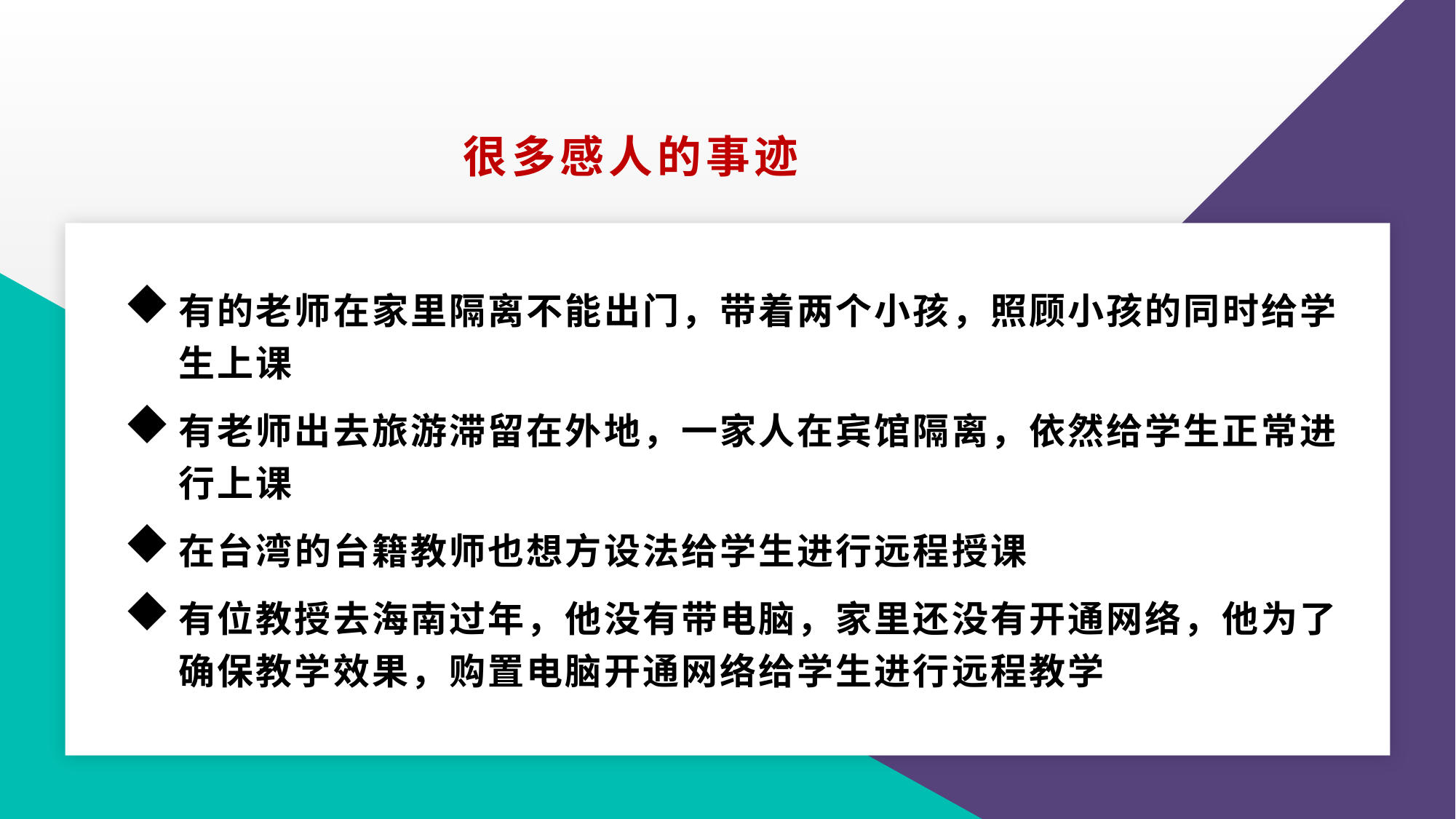

很多感人的事迹

有的老师在家里隔离不能出门，带着两个小孩，照顾小孩的同时给学生上课
有老师出去旅游滞留在外地，一家人在宾馆隔离，依然给学生正常进行上课
在台湾的台籍教师也想方设法给学生进行远程授课
有位教授去海南过年，他没有带电脑，家里还没有开通网络，他为了确保教学效果，购置电脑开通网络给学生进行远程教学